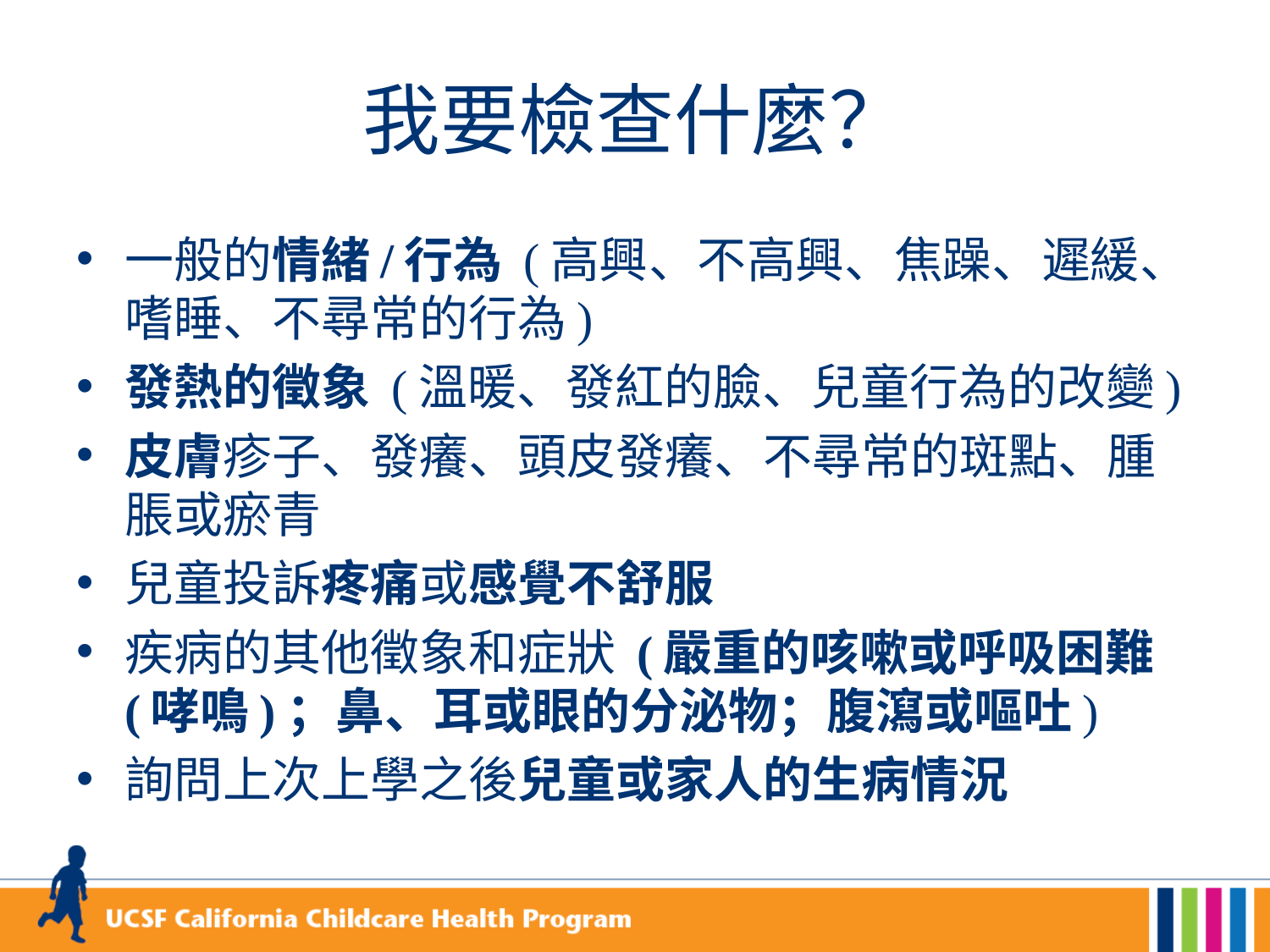

# 我要檢查什麼？
一般的情緒/行為 (高興、不高興、焦躁、遲緩、嗜睡、不尋常的行為)
發熱的徵象 (溫暖、發紅的臉、兒童行為的改變)
皮膚疹子、發癢、頭皮發癢、不尋常的斑點、腫脹或瘀青
兒童投訴疼痛或感覺不舒服
疾病的其他徵象和症狀 (嚴重的咳嗽或呼吸困難 (哮鳴)；鼻、耳或眼的分泌物；腹瀉或嘔吐)
詢問上次上學之後兒童或家人的生病情況